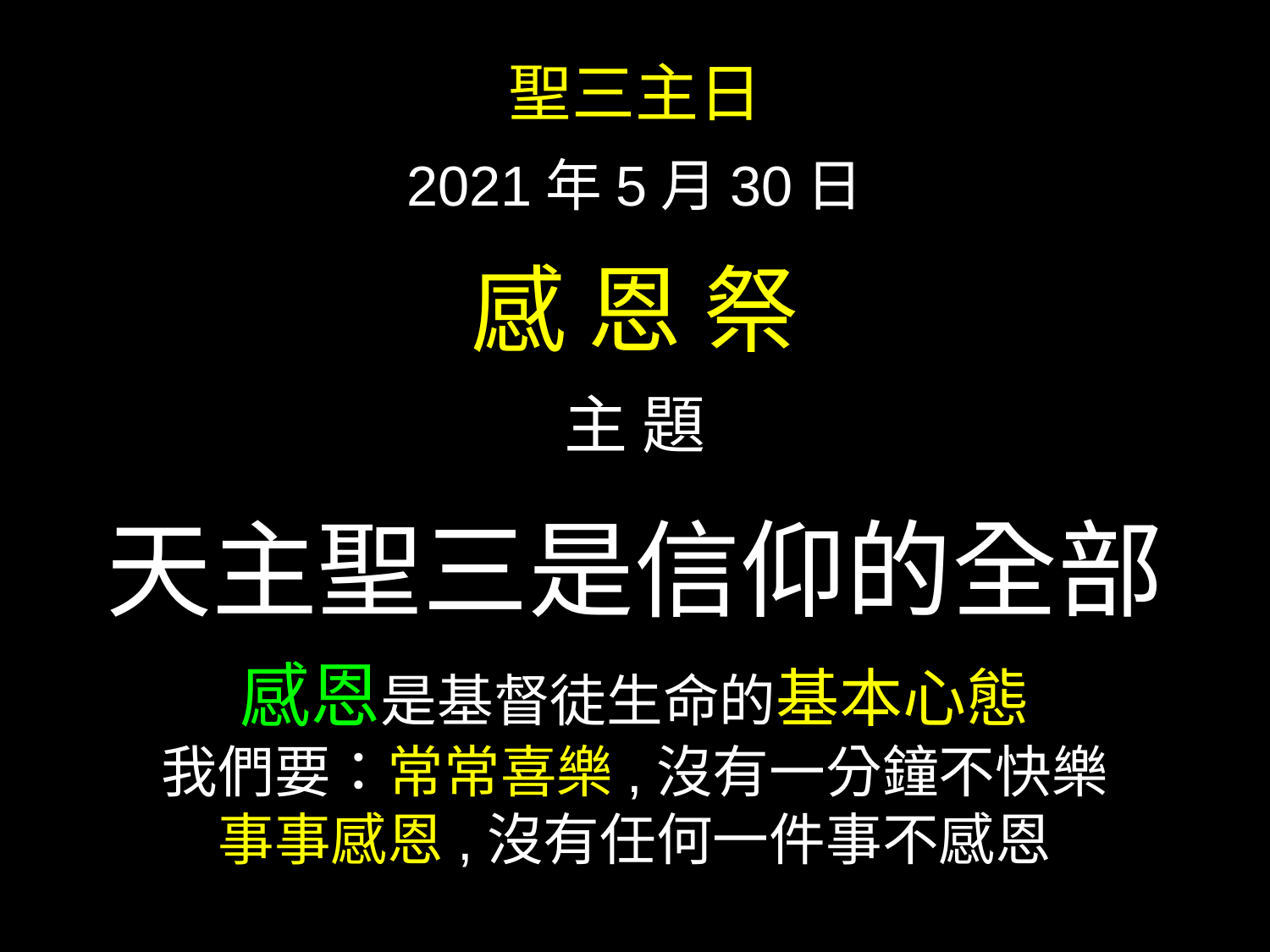

聖三主日
2021年5月30日
感 恩 祭
主 題
天主聖三是信仰的全部
感恩是基督徒生命的基本心態
我們要：常常喜樂,沒有一分鐘不快樂
事事感恩,沒有任何一件事不感恩